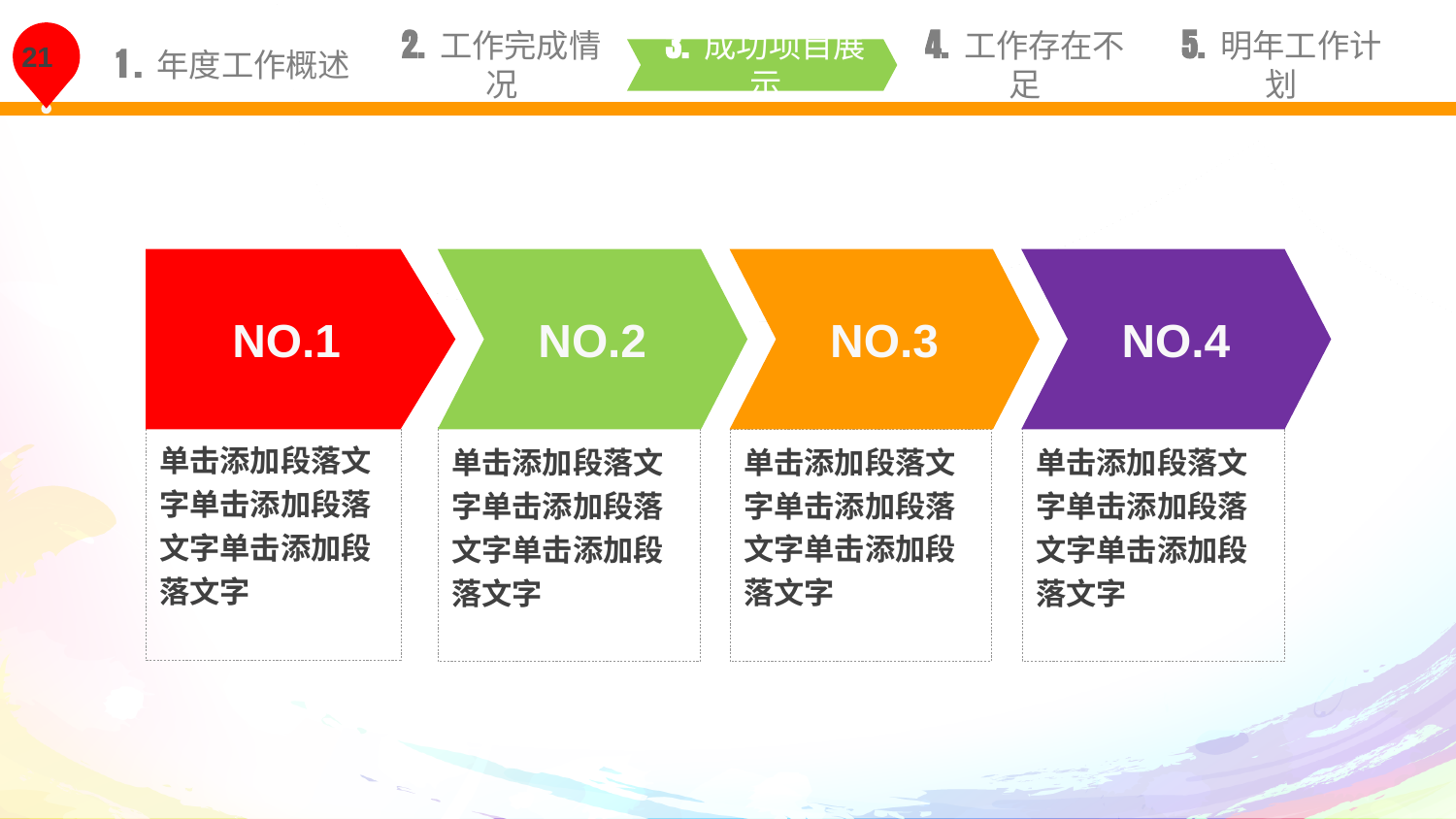

1 . 年度工作概述
2. 工作完成情况
3. 成功项目展示
4. 工作存在不足
5. 明年工作计划
NO.1
NO.2
NO.3
NO.4
单击添加段落文字单击添加段落文字单击添加段落文字

单击添加段落文字单击添加段落文字单击添加段落文字
单击添加段落文字单击添加段落文字单击添加段落文字

单击添加段落文字单击添加段落文字单击添加段落文字